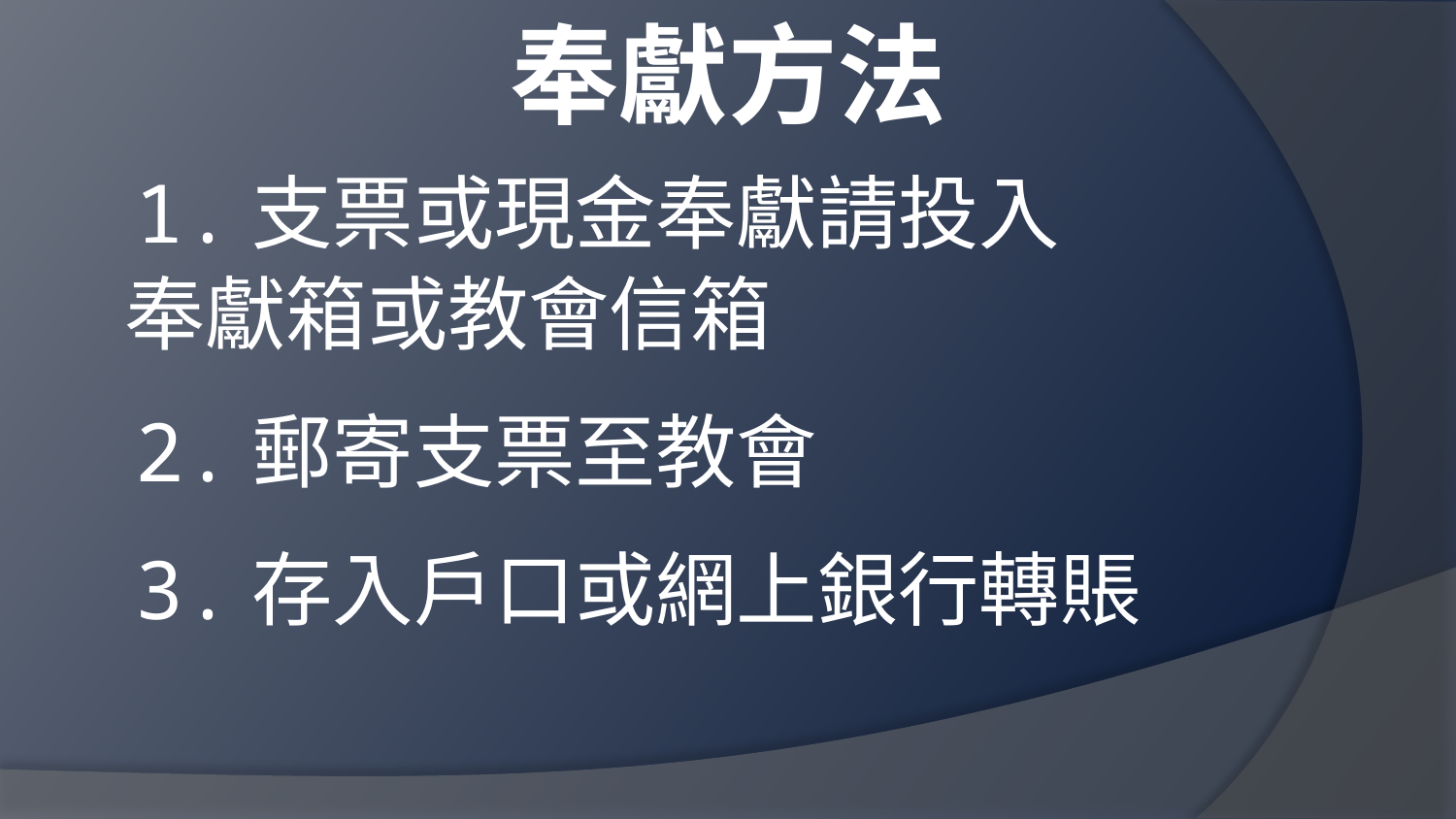

奉獻方法
	 1.支票或現金奉獻請投入
     奉獻箱或教會信箱
	 2.郵寄支票至教會
	 3.存入戶口或網上銀行轉賬